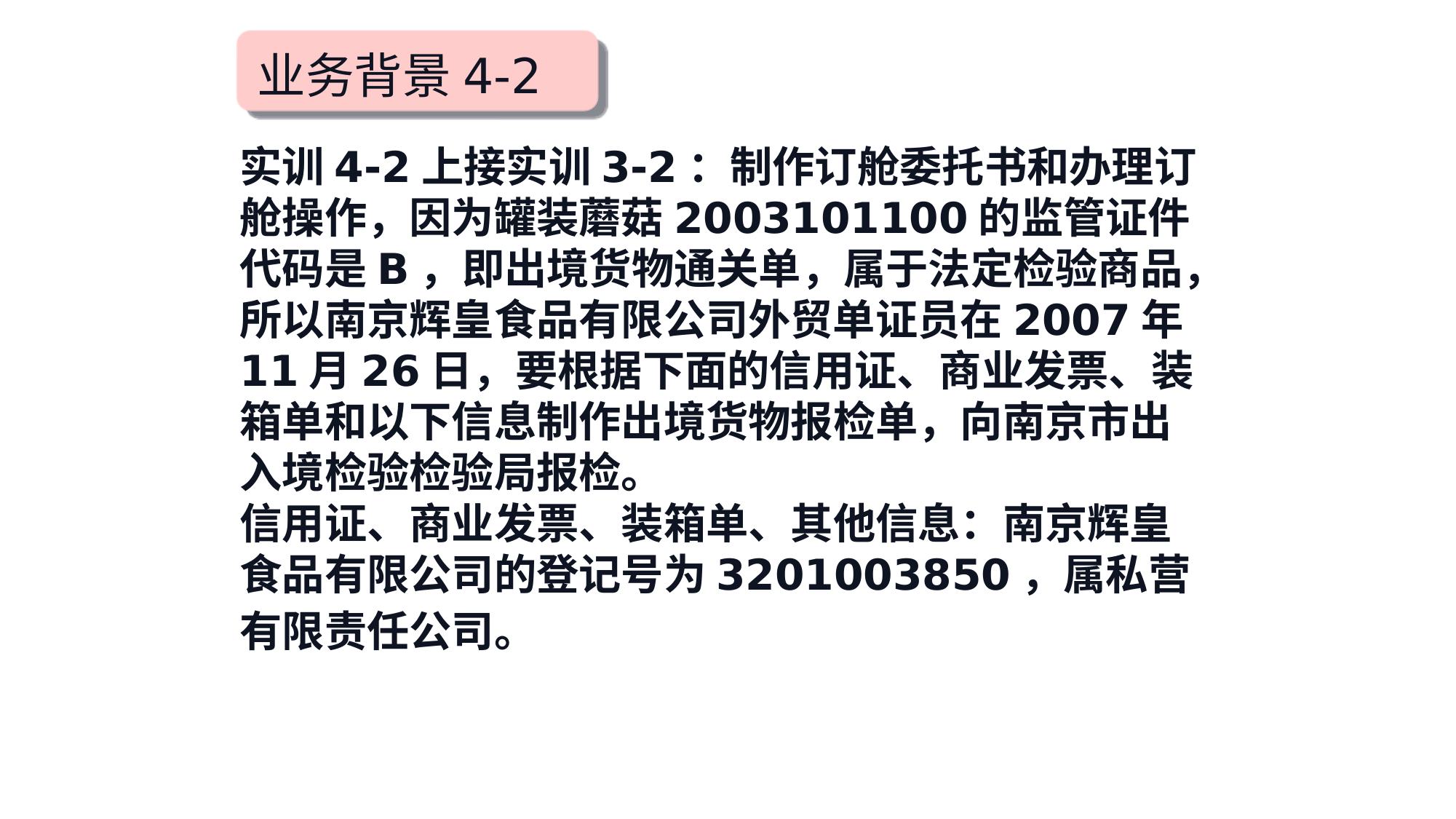

业务背景4-2
实训4-2上接实训3-2：制作订舱委托书和办理订舱操作，因为罐装蘑菇2003101100的监管证件代码是B，即出境货物通关单，属于法定检验商品，所以南京辉皇食品有限公司外贸单证员在2007年11月26日，要根据下面的信用证、商业发票、装箱单和以下信息制作出境货物报检单，向南京市出入境检验检验局报检。
信用证、商业发票、装箱单、其他信息：南京辉皇食品有限公司的登记号为3201003850，属私营有限责任公司。
219